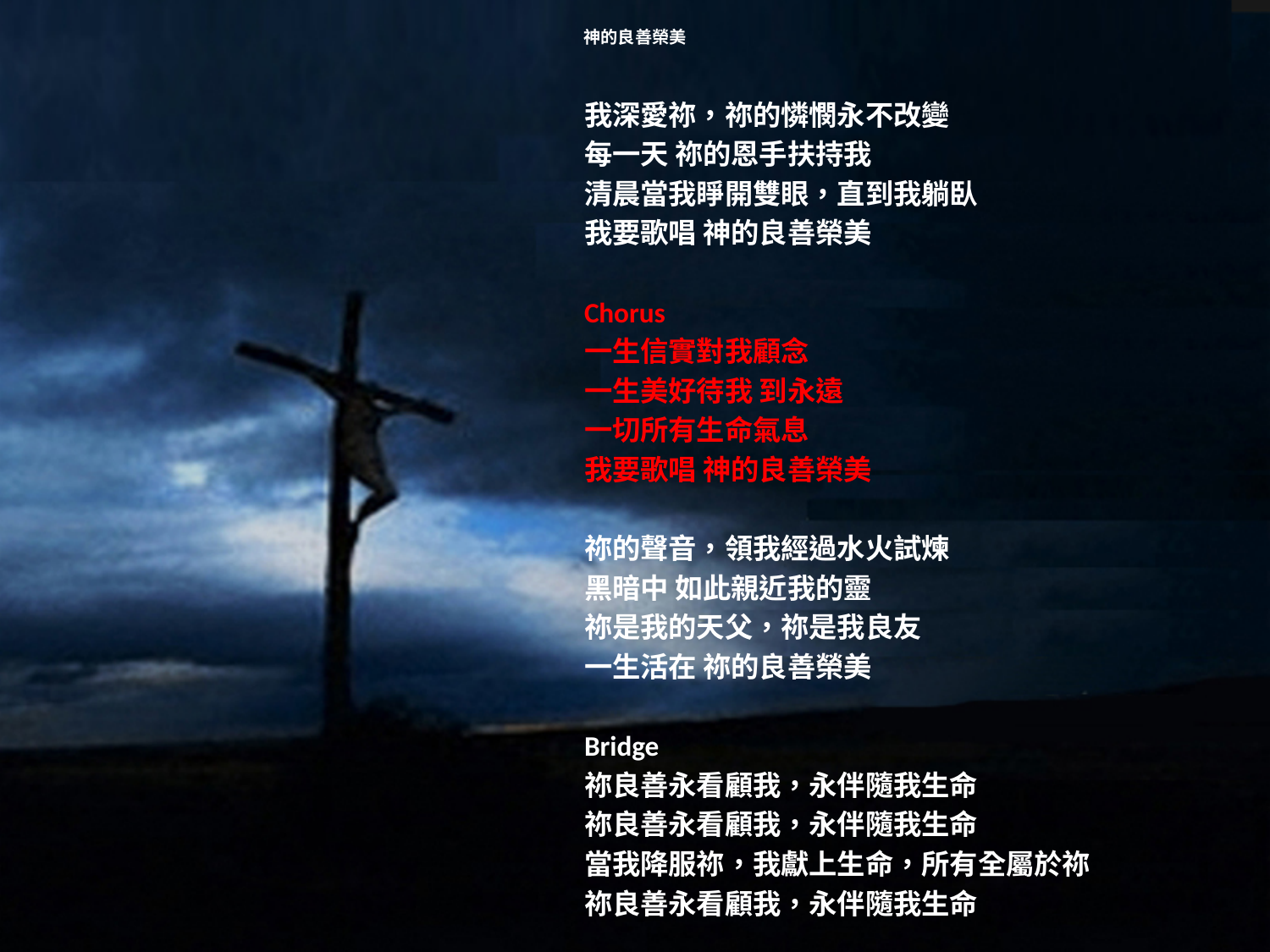

# 神的良善榮美
我深愛祢，祢的憐憫永不改變
每一天 祢的恩手扶持我
清晨當我睜開雙眼，直到我躺臥
我要歌唱 神的良善榮美

Chorus
一生信實對我顧念
一生美好待我 到永遠
一切所有生命氣息
我要歌唱 神的良善榮美

祢的聲音，領我經過水火試煉
黑暗中 如此親近我的靈
祢是我的天父，祢是我良友
一生活在 祢的良善榮美

Bridge
祢良善永看顧我，永伴隨我生命
祢良善永看顧我，永伴隨我生命
當我降服祢，我獻上生命，所有全屬於祢
祢良善永看顧我，永伴隨我生命